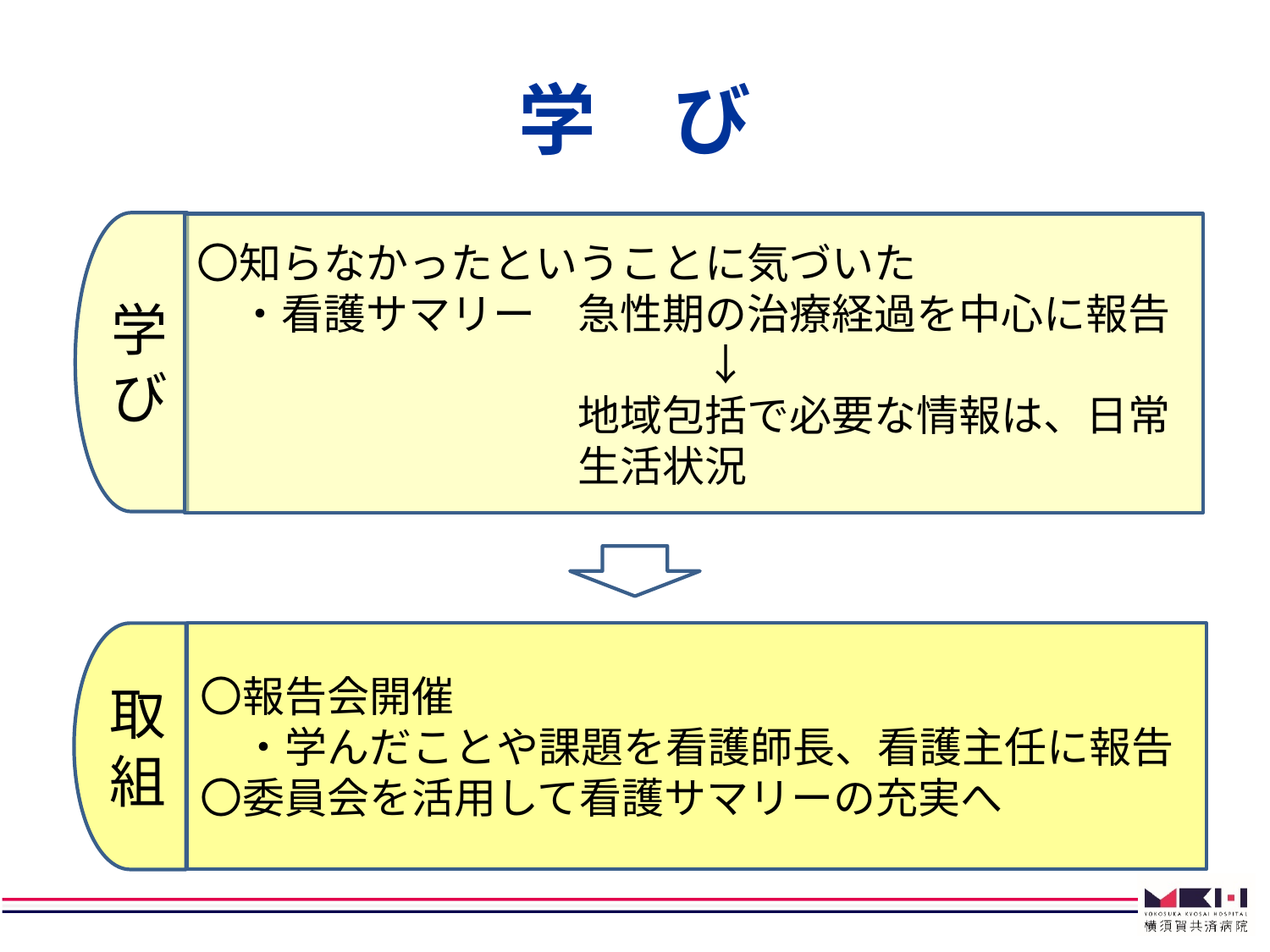

# 学　び
学び

〇知らなかったということに気づいた
　・看護サマリー　急性期の治療経過を中心に報告
　　　　　　　　　　　　↓
　　　　　　　　　地域包括で必要な情報は、日常
　　　　　　　　　生活状況

取組

〇報告会開催
　・学んだことや課題を看護師長、看護主任に報告
〇委員会を活用して看護サマリーの充実へ